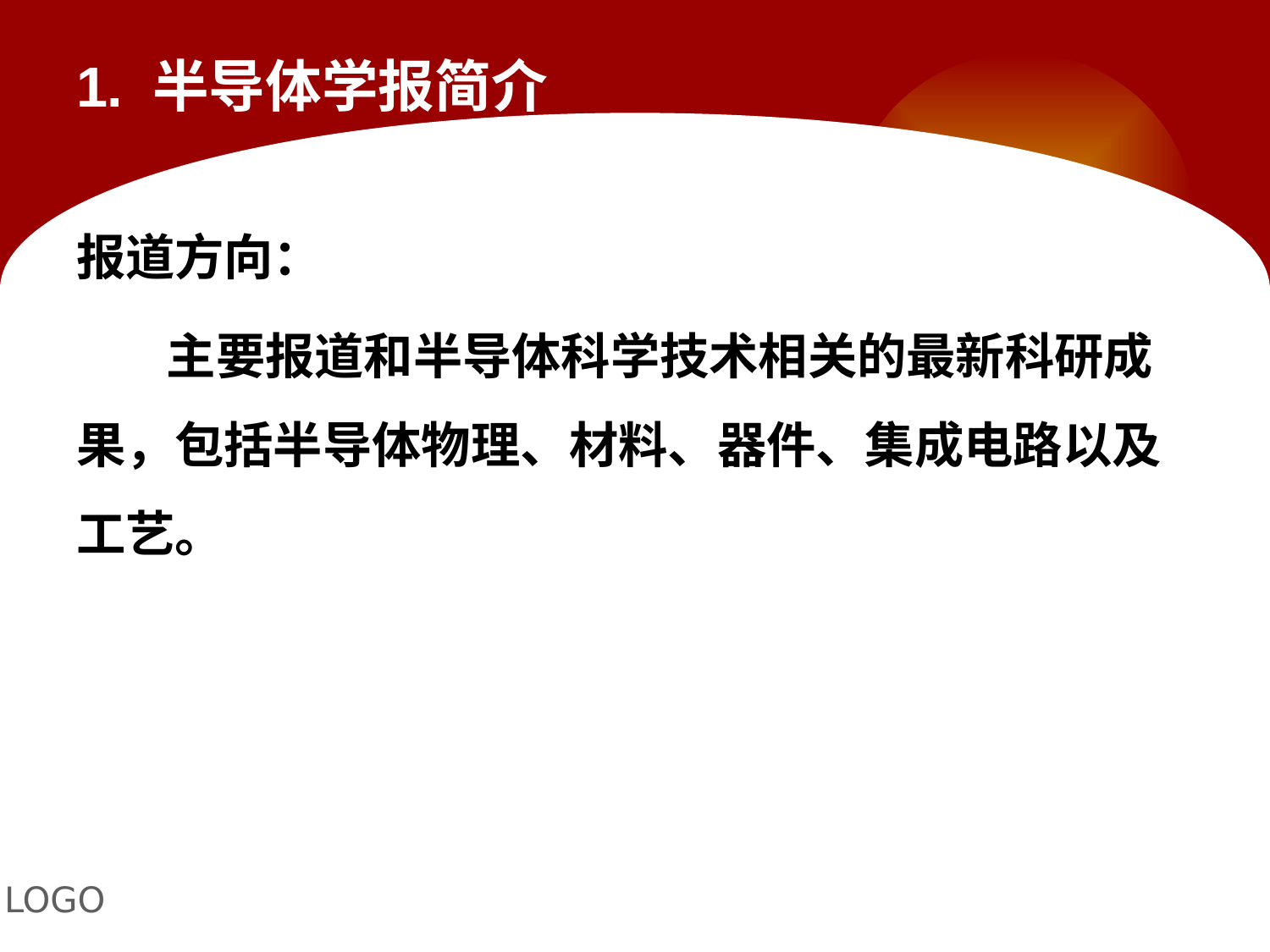

# 1. 半导体学报简介
报道方向：
       主要报道和半导体科学技术相关的最新科研成果，包括半导体物理、材料、器件、集成电路以及工艺。

LOGO
Your site here